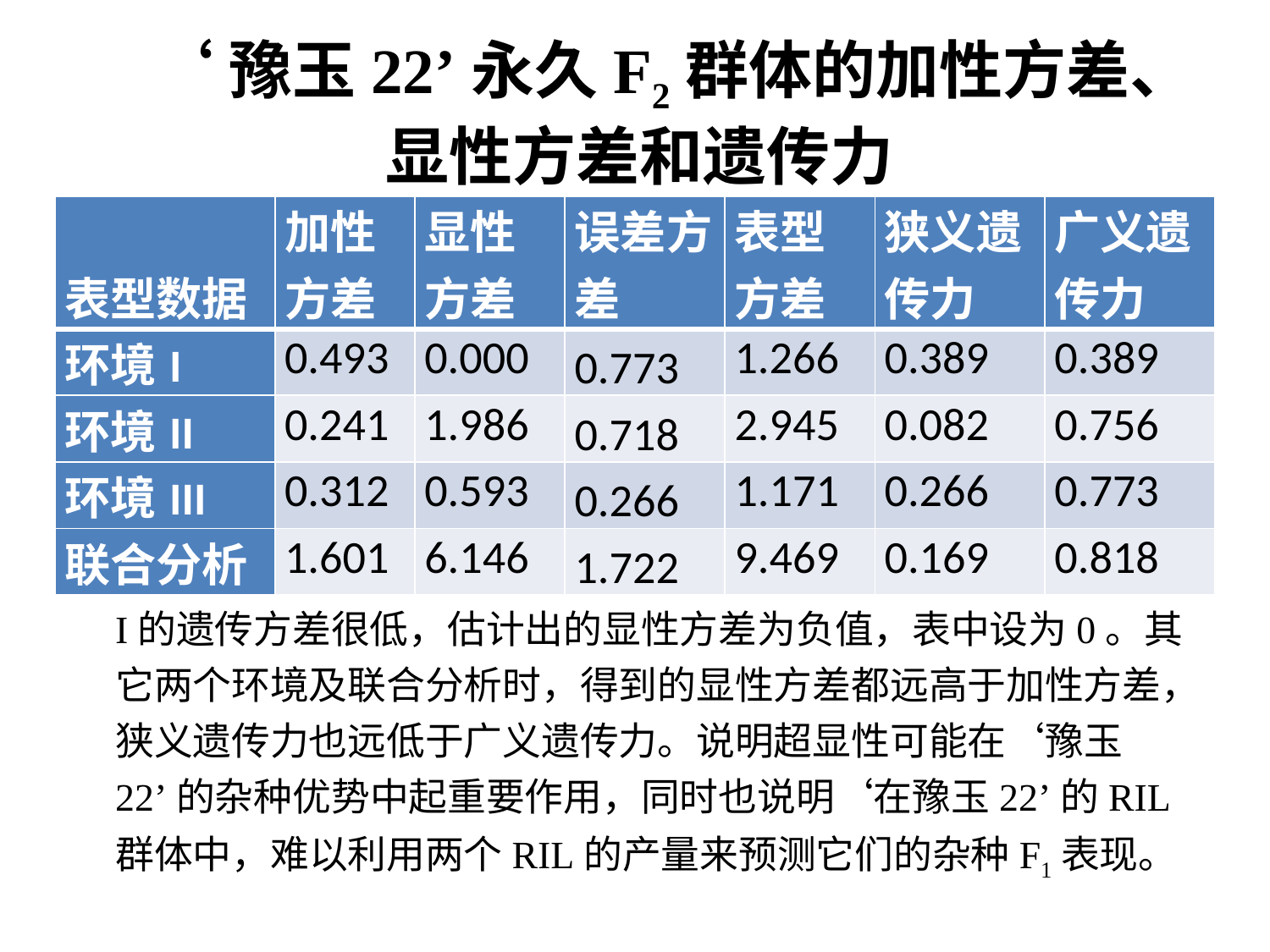

# ‘豫玉22’永久F2群体的加性方差、显性方差和遗传力
| 表型数据 | 加性方差 | 显性方差 | 误差方差 | 表型方差 | 狭义遗传力 | 广义遗传力 |
| --- | --- | --- | --- | --- | --- | --- |
| 环境I | 0.493 | 0.000 | 0.773 | 1.266 | 0.389 | 0.389 |
| 环境II | 0.241 | 1.986 | 0.718 | 2.945 | 0.082 | 0.756 |
| 环境III | 0.312 | 0.593 | 0.266 | 1.171 | 0.266 | 0.773 |
| 联合分析 | 1.601 | 6.146 | 1.722 | 9.469 | 0.169 | 0.818 |
表中的误差方差是永久F2群体的方差分析结果。永久F2在环境I的遗传方差很低，估计出的显性方差为负值，表中设为0。其它两个环境及联合分析时，得到的显性方差都远高于加性方差，狭义遗传力也远低于广义遗传力。说明超显性可能在‘豫玉22’的杂种优势中起重要作用，同时也说明‘在豫玉22’的RIL群体中，难以利用两个RIL的产量来预测它们的杂种F1表现。